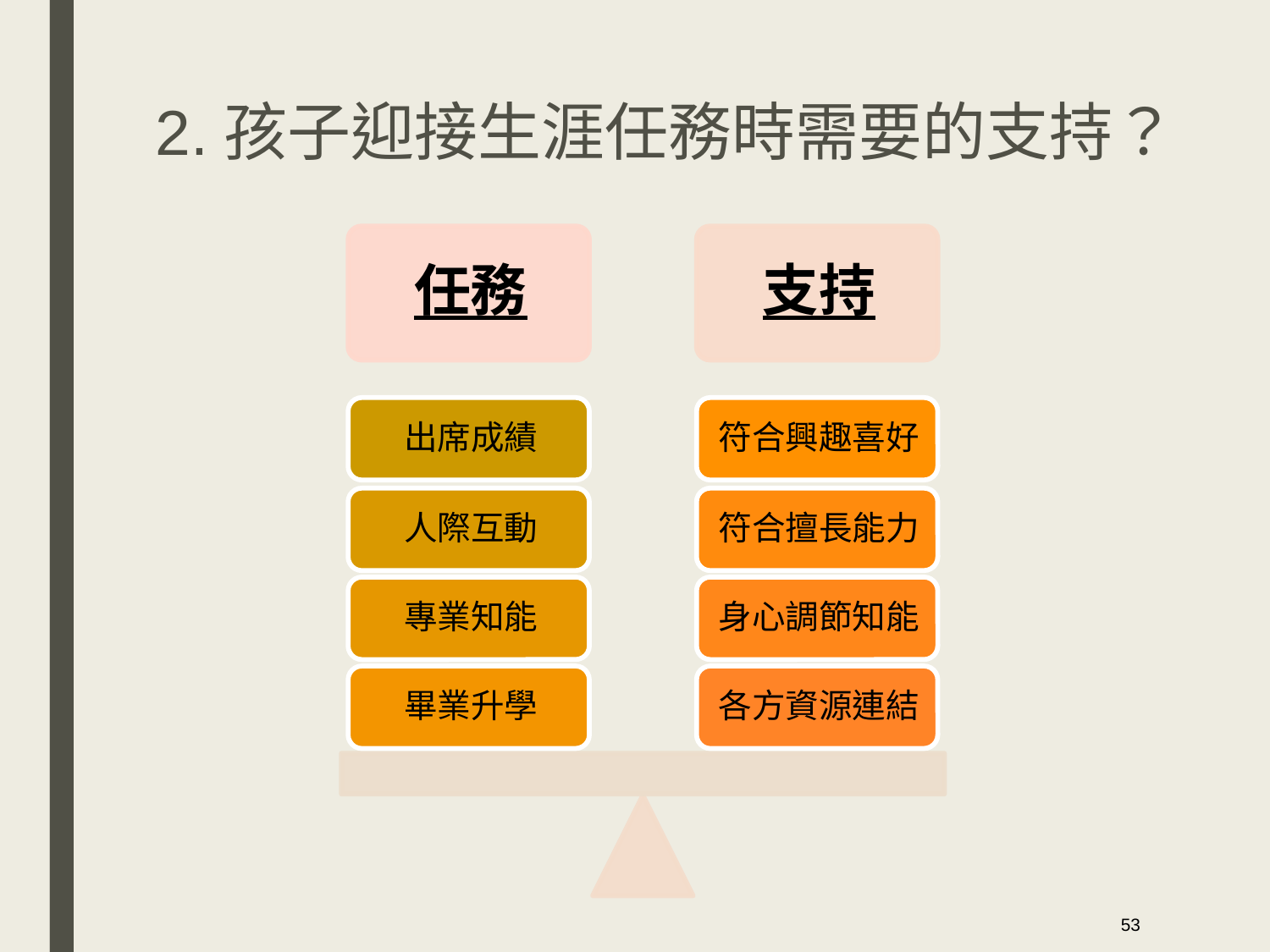

# 2.孩子迎接生涯任務時需要的支持？
任務
支持
各方資源連結
身心調節知能
符合擅長能力
符合興趣喜好
畢業升學
專業知能
人際互動
出席成績
53